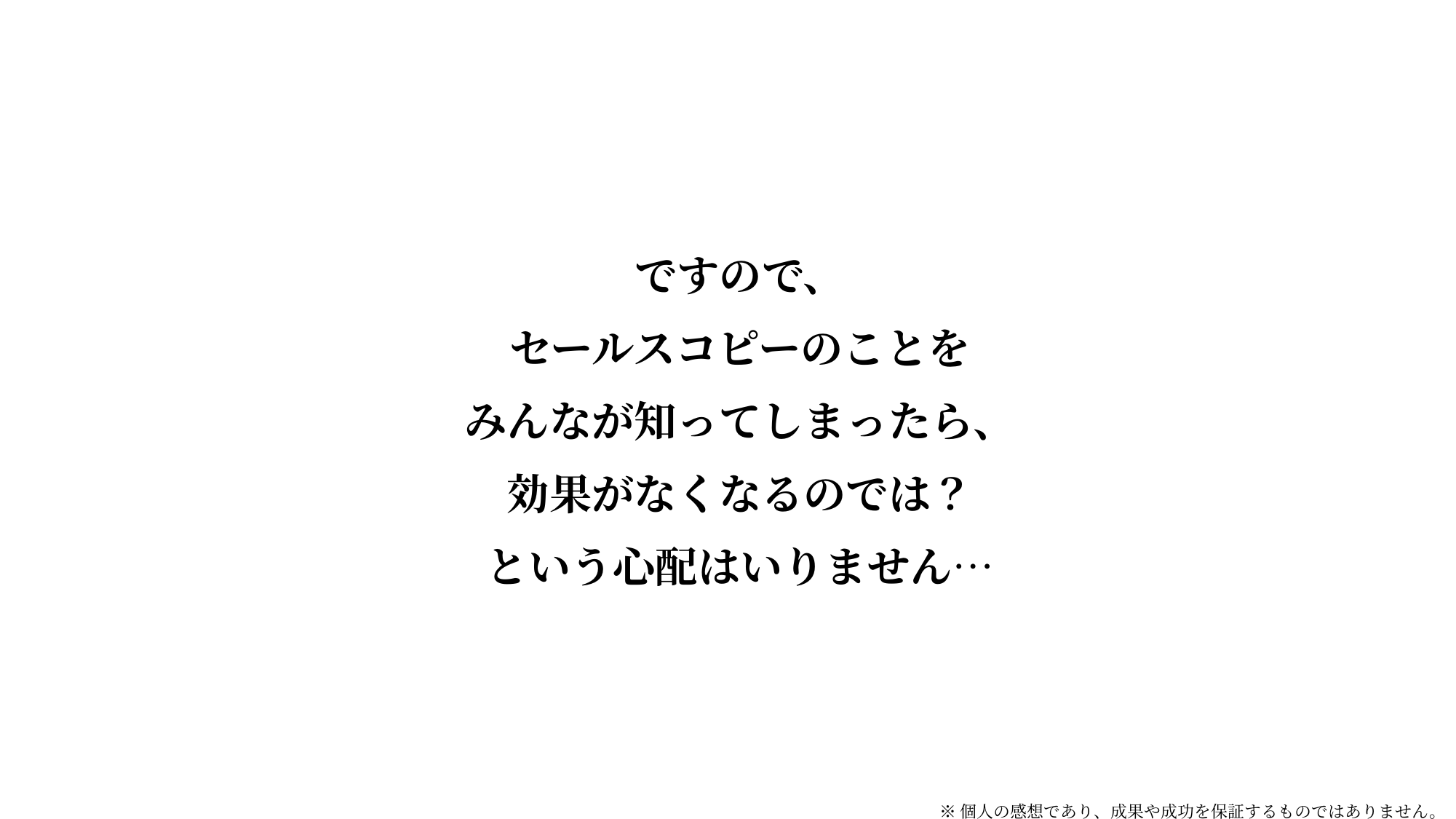

ですので、
セールスコピーのことを
みんなが知ってしまったら、
効果がなくなるのでは？
という心配はいりません…
※個人の感想であり、成果や成功を保証するものではありません。